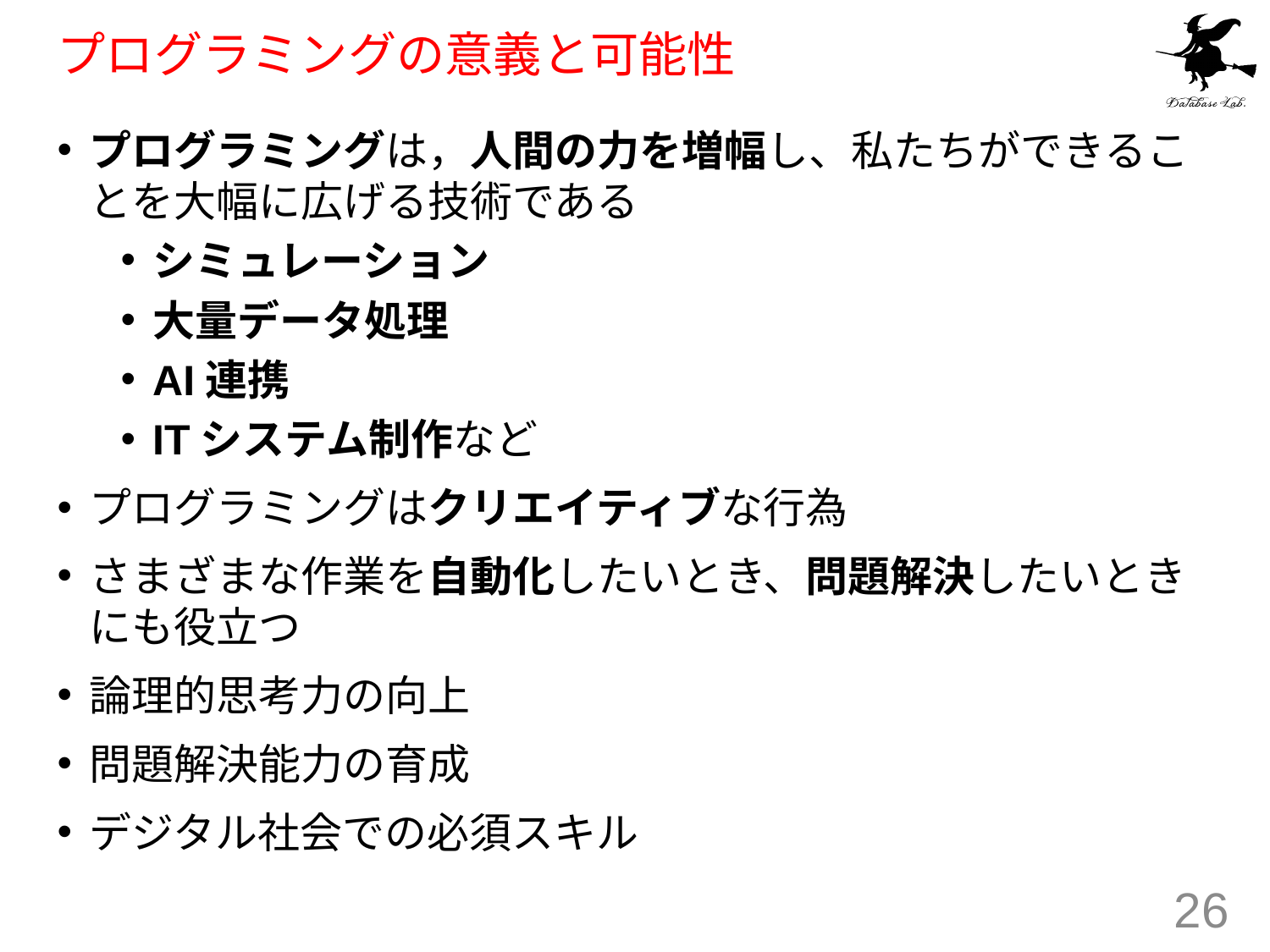

# プログラミングの意義と可能性
プログラミングは，人間の力を増幅し、私たちができることを大幅に広げる技術である
シミュレーション
大量データ処理
AI連携
ITシステム制作など
プログラミングはクリエイティブな行為
さまざまな作業を自動化したいとき、問題解決したいときにも役立つ
論理的思考力の向上
問題解決能力の育成
デジタル社会での必須スキル
26